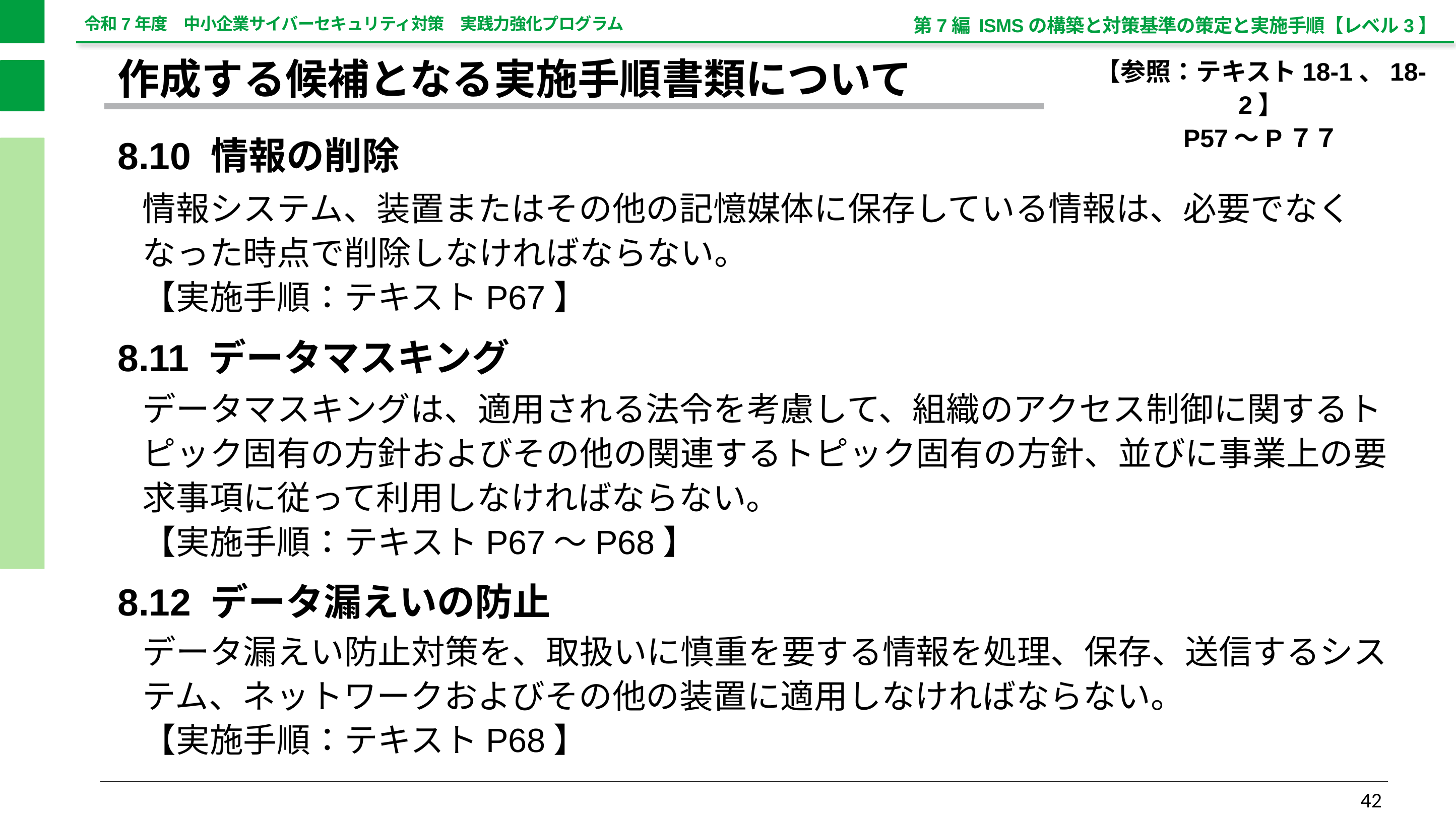

第7編 ISMSの構築と対策基準の策定と実施手順【レベル3】
【参照：テキスト18-1、18-2】
P57～P７７
作成する候補となる実施手順書類について
8.10 情報の削除

情報システム、装置またはその他の記憶媒体に保存している情報は、必要でなくなった時点で削除しなければならない。
【実施手順：テキストP67】
8.11 データマスキング
データマスキングは、適用される法令を考慮して、組織のアクセス制御に関するトピック固有の方針およびその他の関連するトピック固有の方針、並びに事業上の要求事項に従って利用しなければならない。
【実施手順：テキストP67～P68】
8.12 データ漏えいの防止
データ漏えい防止対策を、取扱いに慎重を要する情報を処理、保存、送信するシステム、ネットワークおよびその他の装置に適用しなければならない。
【実施手順：テキストP68】